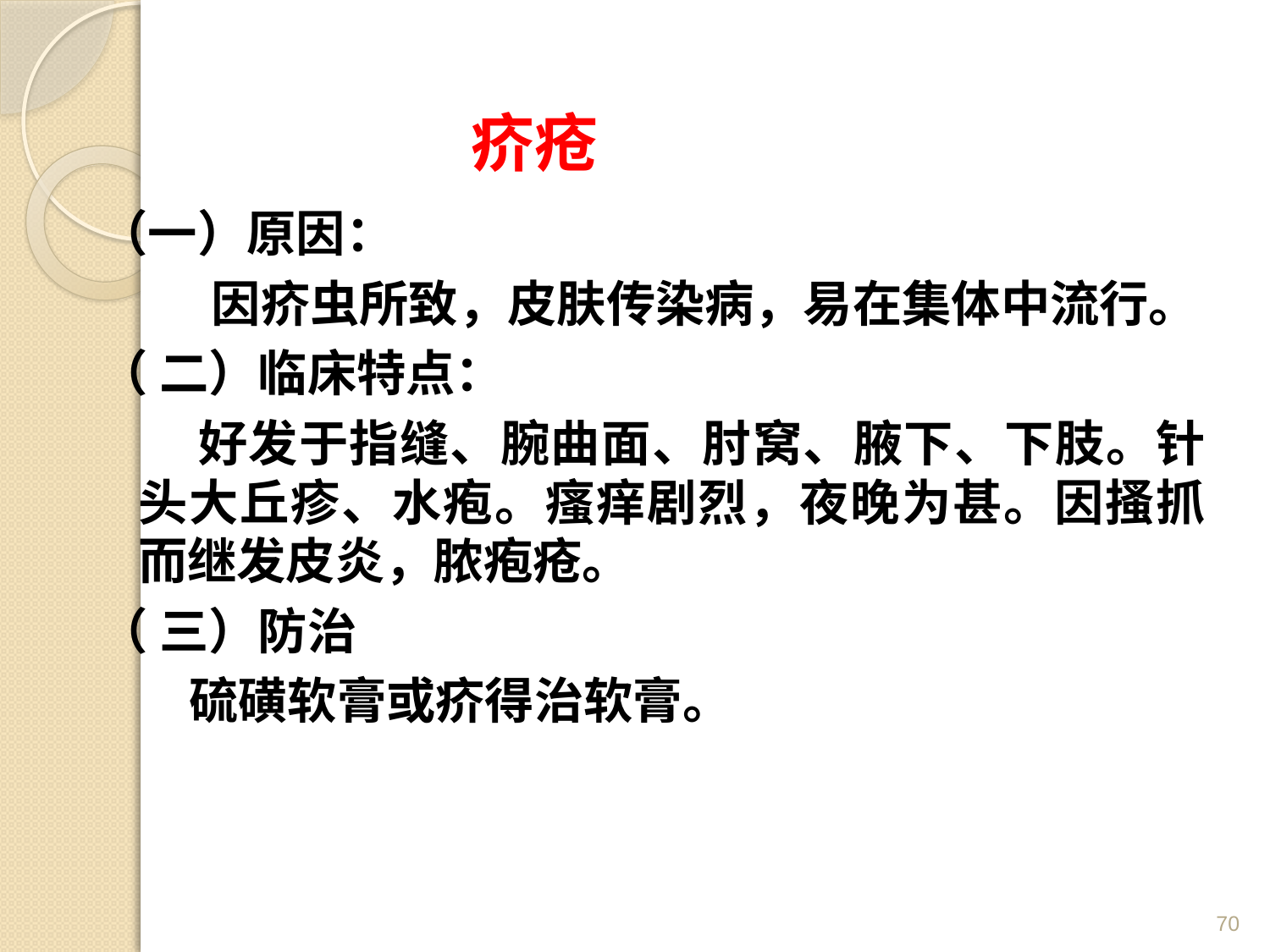

# 疥疮
（一）原因：
         因疥虫所致，皮肤传染病，易在集体中流行。
（ 二）临床特点：
       好发于指缝、腕曲面、肘窝、腋下、下肢。针头大丘疹、水疱。瘙痒剧烈，夜晚为甚。因搔抓而继发皮炎，脓疱疮。
（ 三）防治
       硫磺软膏或疥得治软膏。

70